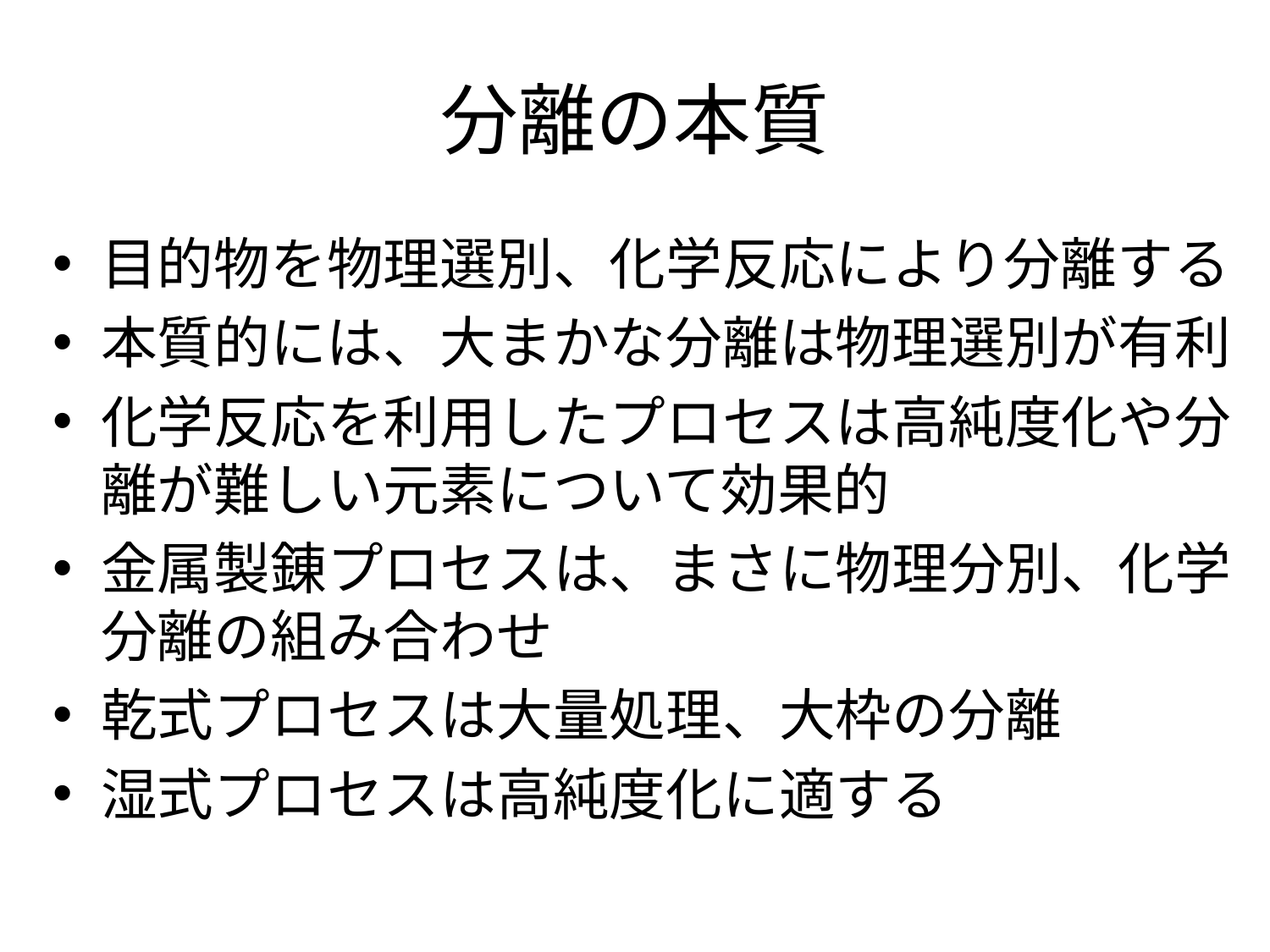

# 分離の本質
目的物を物理選別、化学反応により分離する
本質的には、大まかな分離は物理選別が有利
化学反応を利用したプロセスは高純度化や分離が難しい元素について効果的
金属製錬プロセスは、まさに物理分別、化学分離の組み合わせ
乾式プロセスは大量処理、大枠の分離
湿式プロセスは高純度化に適する